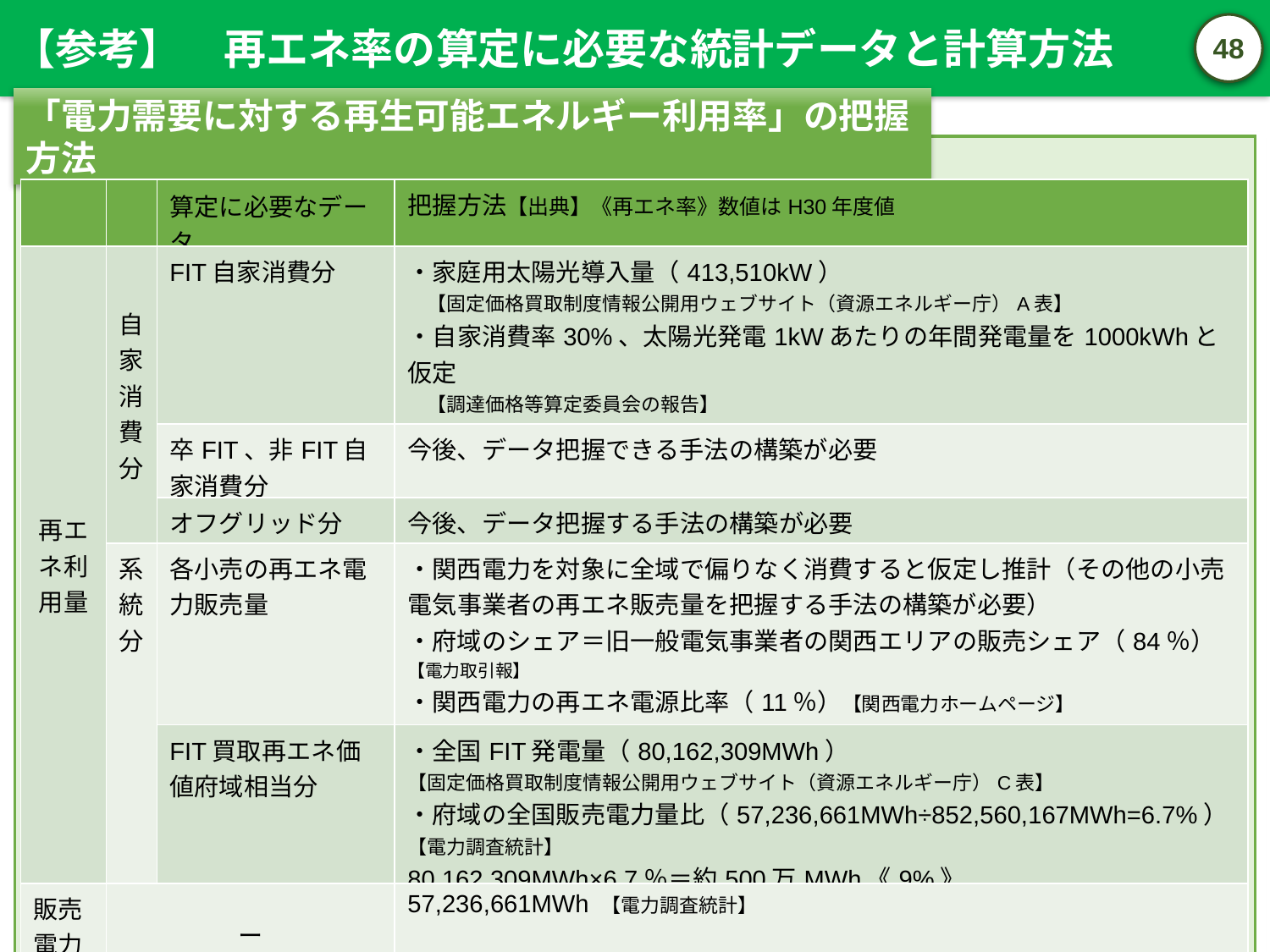

【参考】　再エネ率の算定に必要な統計データと計算方法
48
「電力需要に対する再生可能エネルギー利用率」の把握方法

|  |  | 算定に必要なデータ | 把握方法【出典】《再エネ率》数値はH30年度値 |
| --- | --- | --- | --- |
| 再エネ利用量 | 自家消費分 | FIT自家消費分 | ・家庭用太陽光導入量（413,510kW） 　【固定価格買取制度情報公開用ウェブサイト（資源エネルギー庁）A表】 ・自家消費率30%、太陽光発電1kWあたりの年間発電量を1000kWhと仮定　 　【調達価格等算定委員会の報告】 413,510kW×1000kWh×30％＝約12万MWh《0.2%》 |
|  |  | 卒FIT、非FIT自家消費分 | 今後、データ把握できる手法の構築が必要 |
|  |  | オフグリッド分 | 今後、データ把握する手法の構築が必要 |
|  | 系統分 | 各小売の再エネ電力販売量 | ・関西電力を対象に全域で偏りなく消費すると仮定し推計（その他の小売電気事業者の再エネ販売量を把握する手法の構築が必要） ・府域のシェア＝旧一般電気事業者の関西エリアの販売シェア（84％）【電力取引報】 ・関西電力の再エネ電源比率（11％）【関西電力ホームページ】 57,236,661MWh×84%×11%＝約500万MWh《9%》 |
|  |  | FIT買取再エネ価値府域相当分 | ・全国FIT発電量（80,162,309MWh） 【固定価格買取制度情報公開用ウェブサイト（資源エネルギー庁）C表】 ・府域の全国販売電力量比（57,236,661MWh÷852,560,167MWh=6.7%）【電力調査統計】 80,162,309MWh×6.7％＝約500万MWh《9%》 |
| 販売 電力量 | ー |  | 57,236,661MWh 【電力調査統計】 |